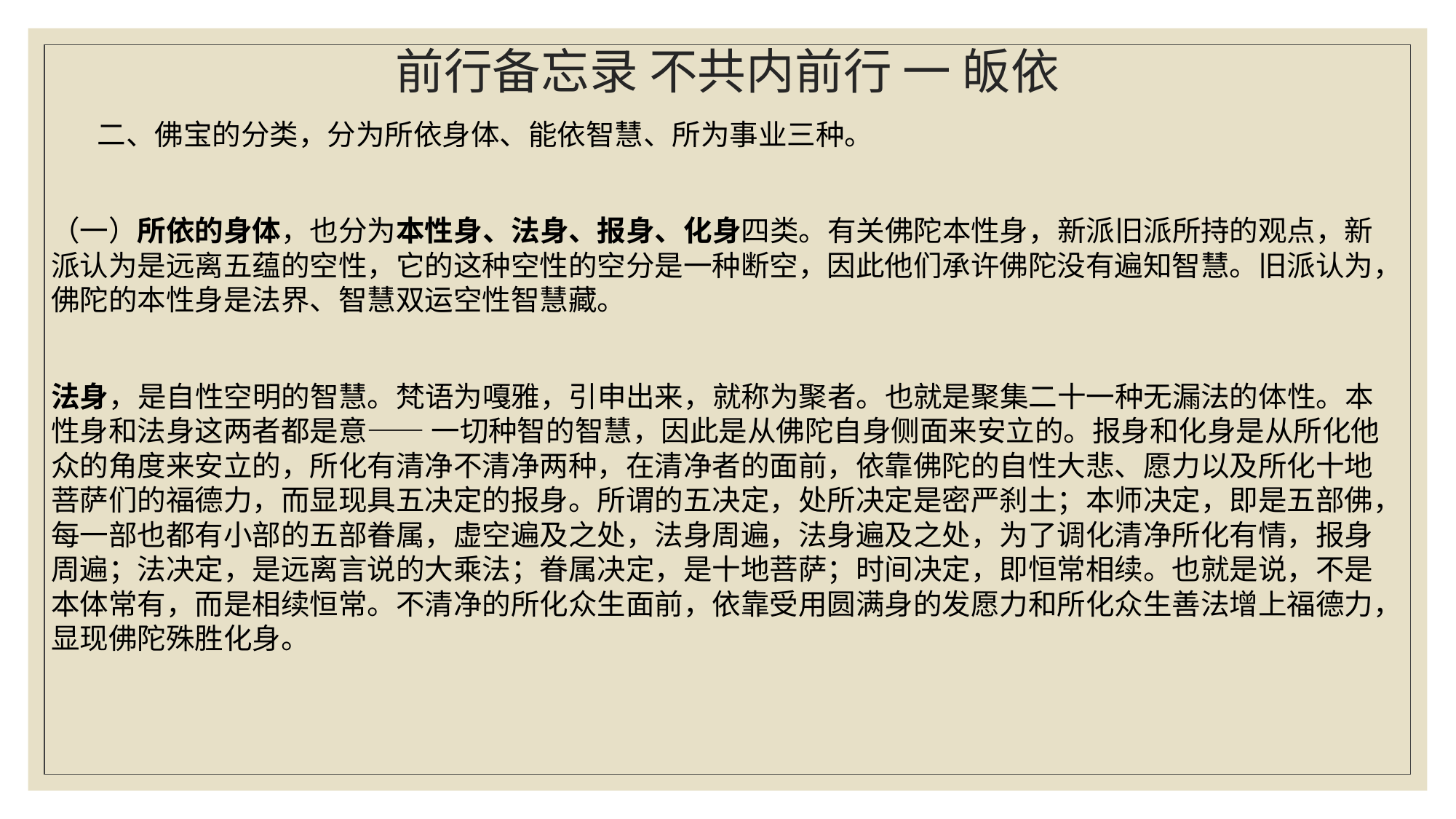

# 前行备忘录 不共内前行 一 皈依
      二、佛宝的分类，分为所依身体、能依智慧、所为事业三种。

（一）所依的身体，也分为本性身、法身、报身、化身四类。有关佛陀本性身，新派旧派所持的观点，新派认为是远离五蕴的空性，它的这种空性的空分是一种断空，因此他们承许佛陀没有遍知智慧。旧派认为，佛陀的本性身是法界、智慧双运空性智慧藏。

法身，是自性空明的智慧。梵语为嘎雅，引申出来，就称为聚者。也就是聚集二十一种无漏法的体性。本性身和法身这两者都是意—— 一切种智的智慧，因此是从佛陀自身侧面来安立的。报身和化身是从所化他众的角度来安立的，所化有清净不清净两种，在清净者的面前，依靠佛陀的自性大悲、愿力以及所化十地菩萨们的福德力，而显现具五决定的报身。所谓的五决定，处所决定是密严刹土；本师决定，即是五部佛，每一部也都有小部的五部眷属，虚空遍及之处，法身周遍，法身遍及之处，为了调化清净所化有情，报身周遍；法决定，是远离言说的大乘法；眷属决定，是十地菩萨；时间决定，即恒常相续。也就是说，不是本体常有，而是相续恒常。不清净的所化众生面前，依靠受用圆满身的发愿力和所化众生善法增上福德力，显现佛陀殊胜化身。